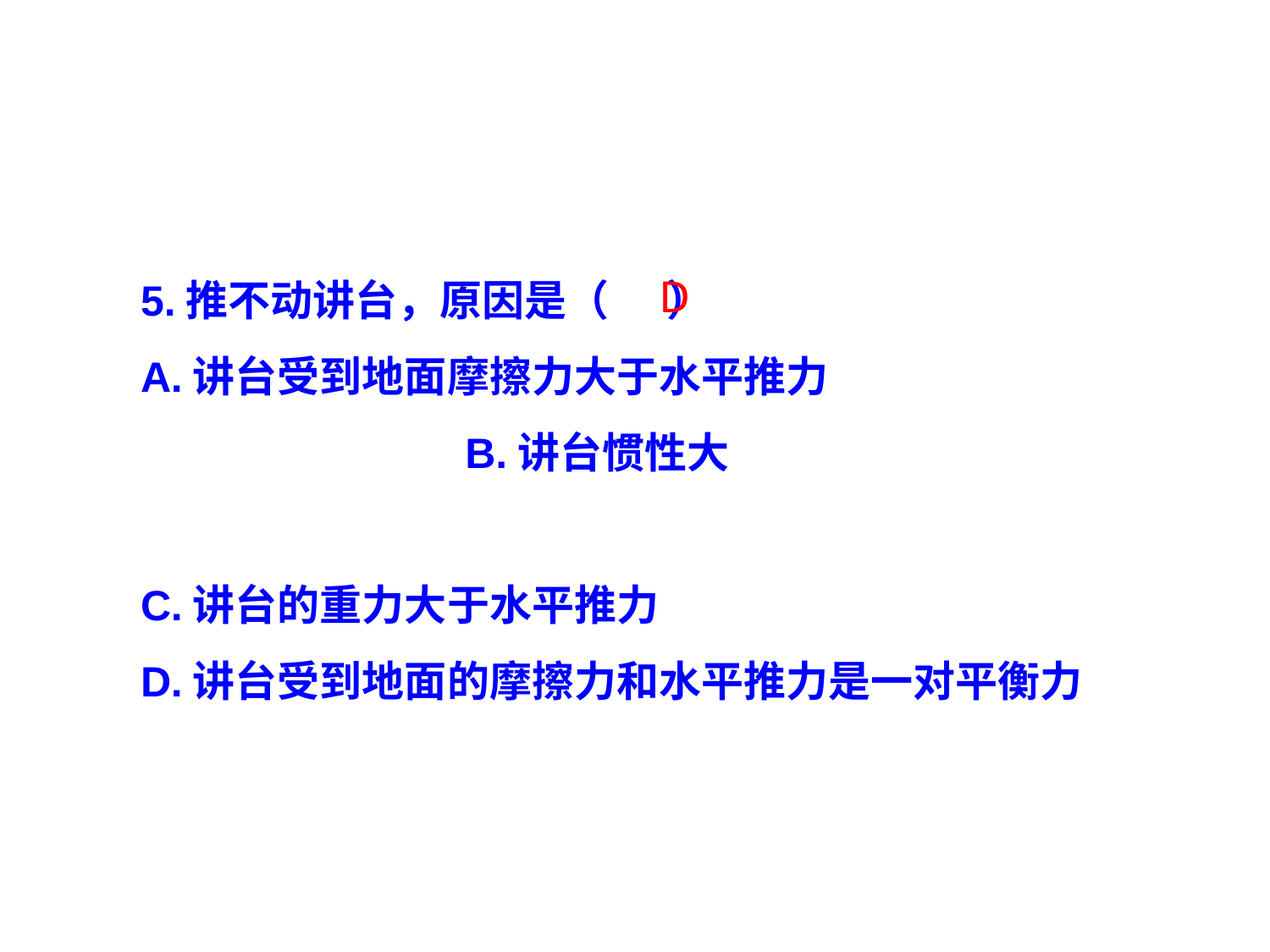

5.推不动讲台，原因是（      ）
A.讲台受到地面摩擦力大于水平推力                                                                  B.讲台惯性大
C.讲台的重力大于水平推力
D.讲台受到地面的摩擦力和水平推力是一对平衡力
D